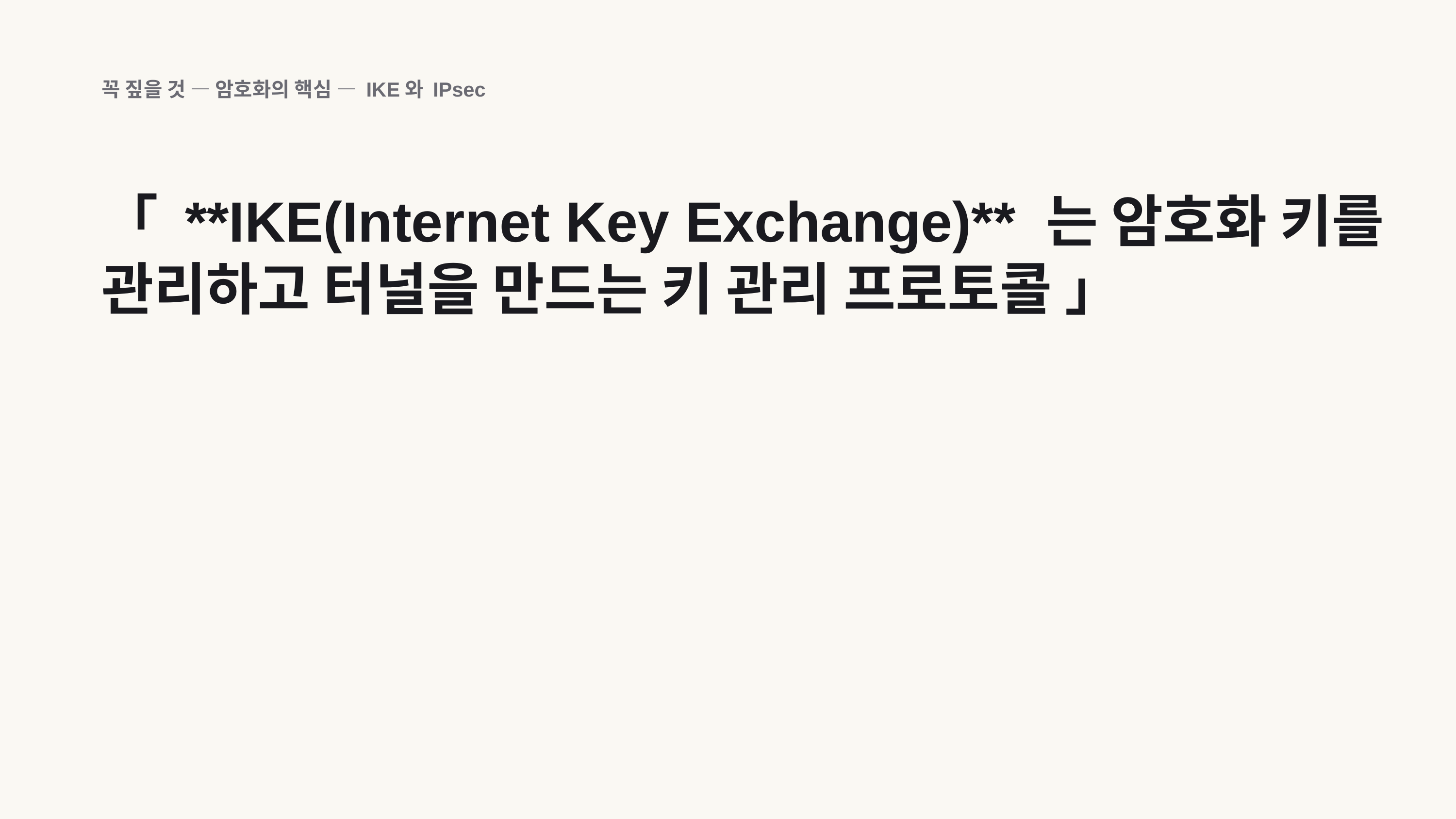

꼭 짚을 것 — 암호화의 핵심 — IKE와 IPsec
「 **IKE(Internet Key Exchange)** 는 암호화 키를 관리하고 터널을 만드는 키 관리 프로토콜 」